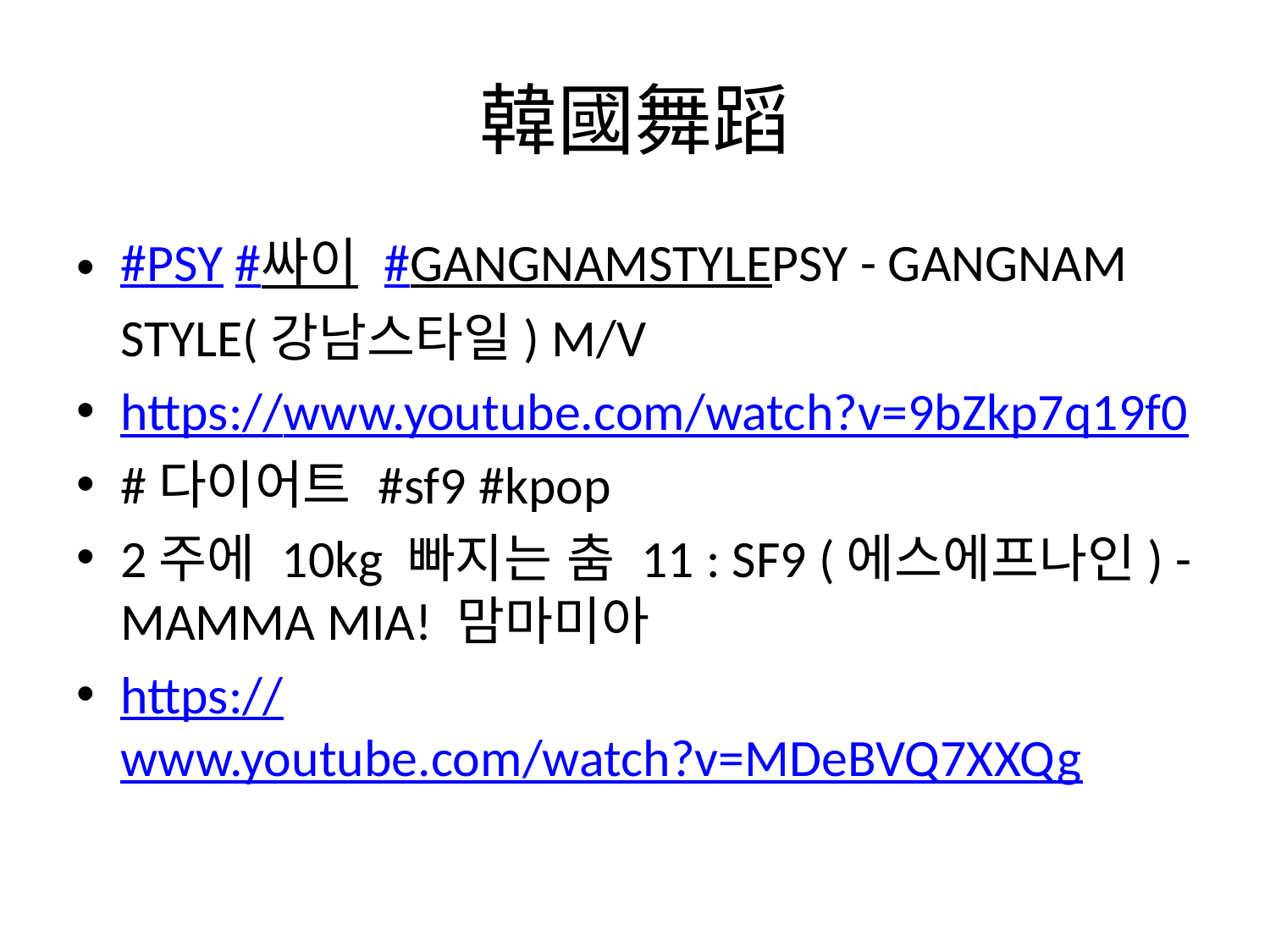

# 韓國舞蹈
#PSY #싸이 #GANGNAMSTYLEPSY - GANGNAM STYLE(강남스타일) M/V
https://www.youtube.com/watch?v=9bZkp7q19f0
#다이어트 #sf9 #kpop
2주에 10kg 빠지는 춤 11 : SF9 (에스에프나인) - MAMMA MIA! 맘마미아
https://www.youtube.com/watch?v=MDeBVQ7XXQg